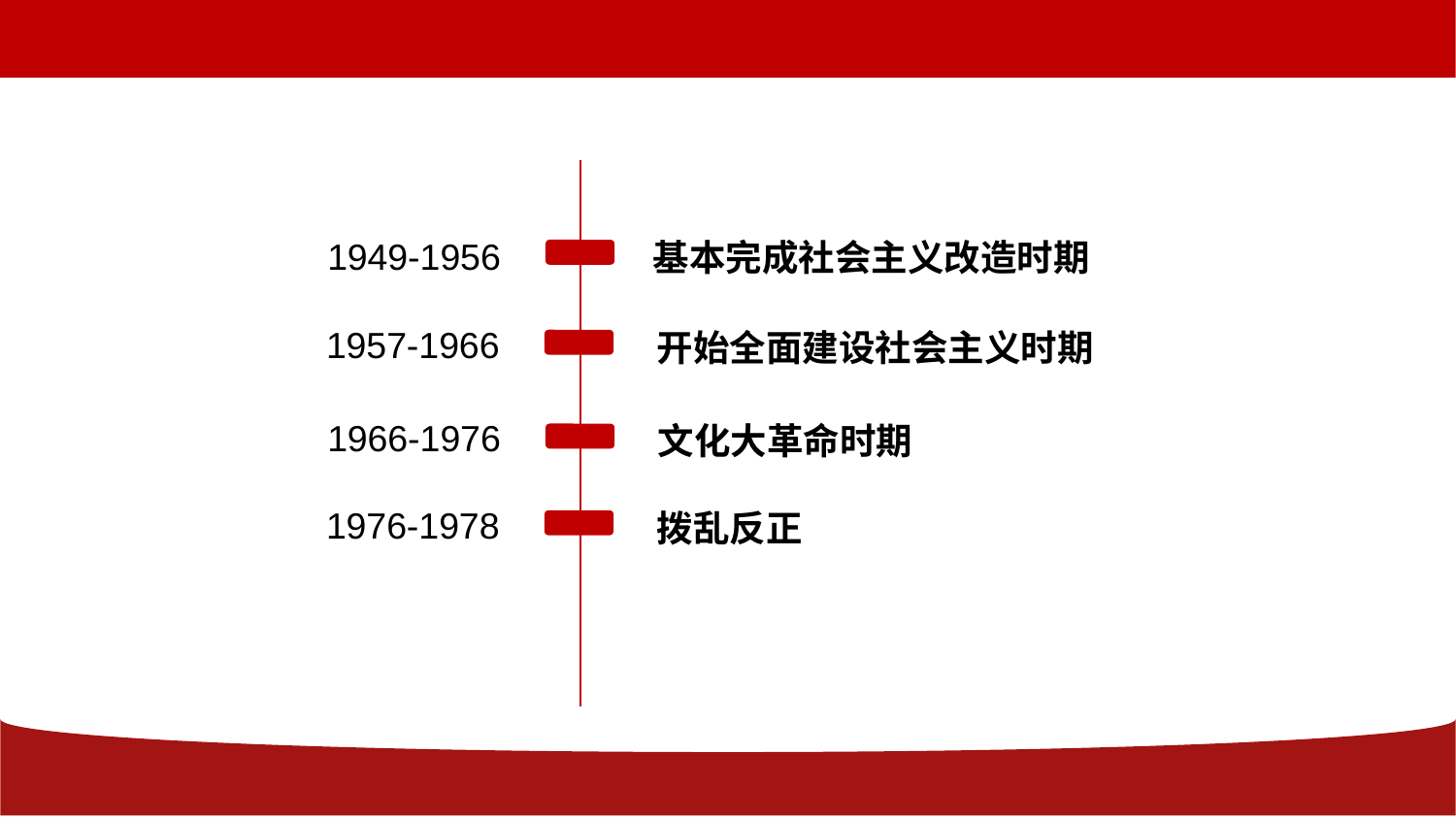

1949-1956

基本完成社会主义改造时期

1957-1966
开始全面建设社会主义时期

1966-1976
文化大革命时期

1976-1978
拨乱反正